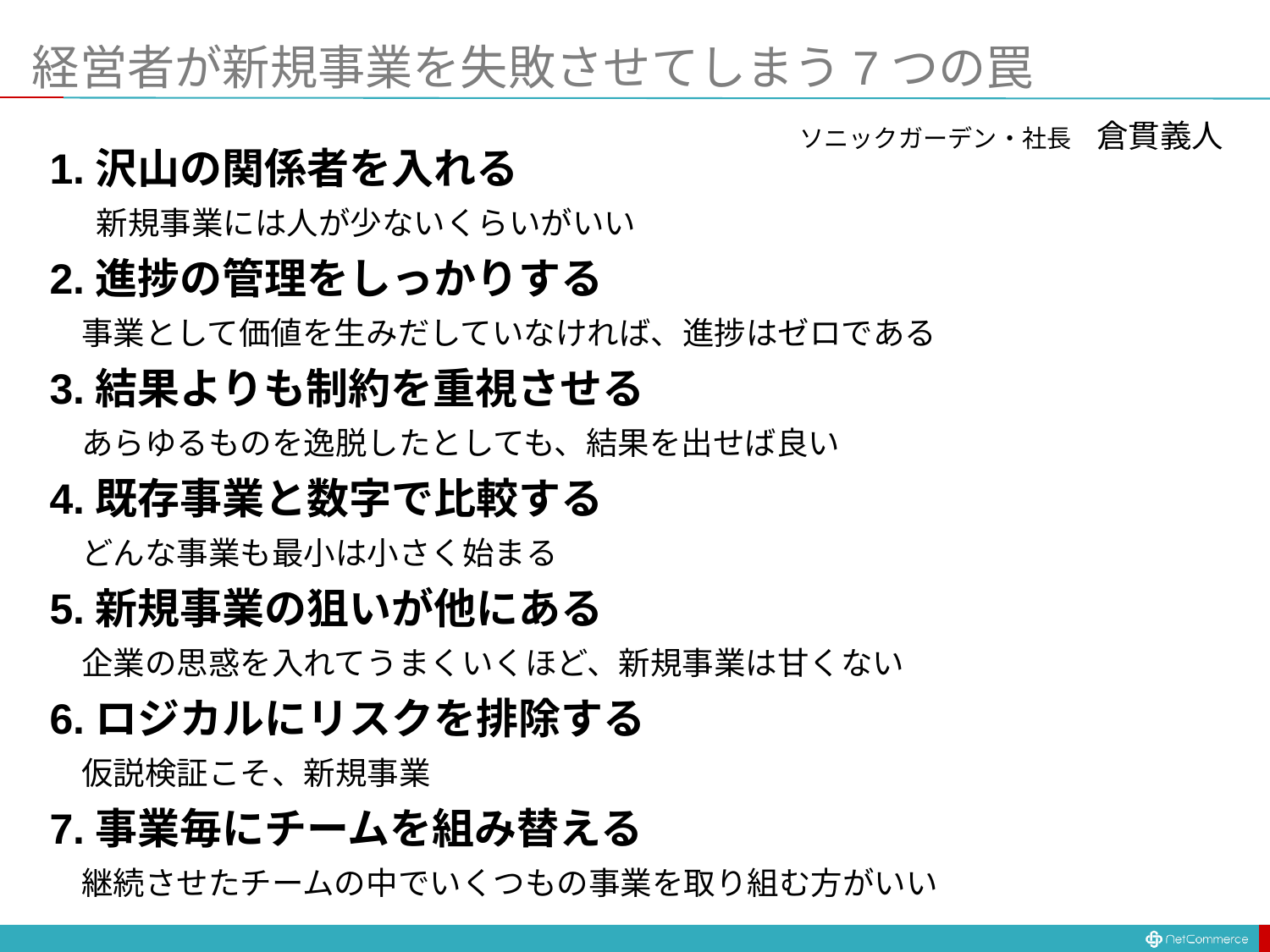

# 経営者が新規事業を失敗させてしまう7つの罠
ソニックガーデン・社長　倉貫義人
1.沢山の関係者を入れる
 　新規事業には人が少ないくらいがいい
2.進捗の管理をしっかりする
　事業として価値を生みだしていなければ、進捗はゼロである
3.結果よりも制約を重視させる
　あらゆるものを逸脱したとしても、結果を出せば良い
4.既存事業と数字で比較する
　どんな事業も最小は小さく始まる
5.新規事業の狙いが他にある
　企業の思惑を入れてうまくいくほど、新規事業は甘くない
6.ロジカルにリスクを排除する
　仮説検証こそ、新規事業
7.事業毎にチームを組み替える
　継続させたチームの中でいくつもの事業を取り組む方がいい